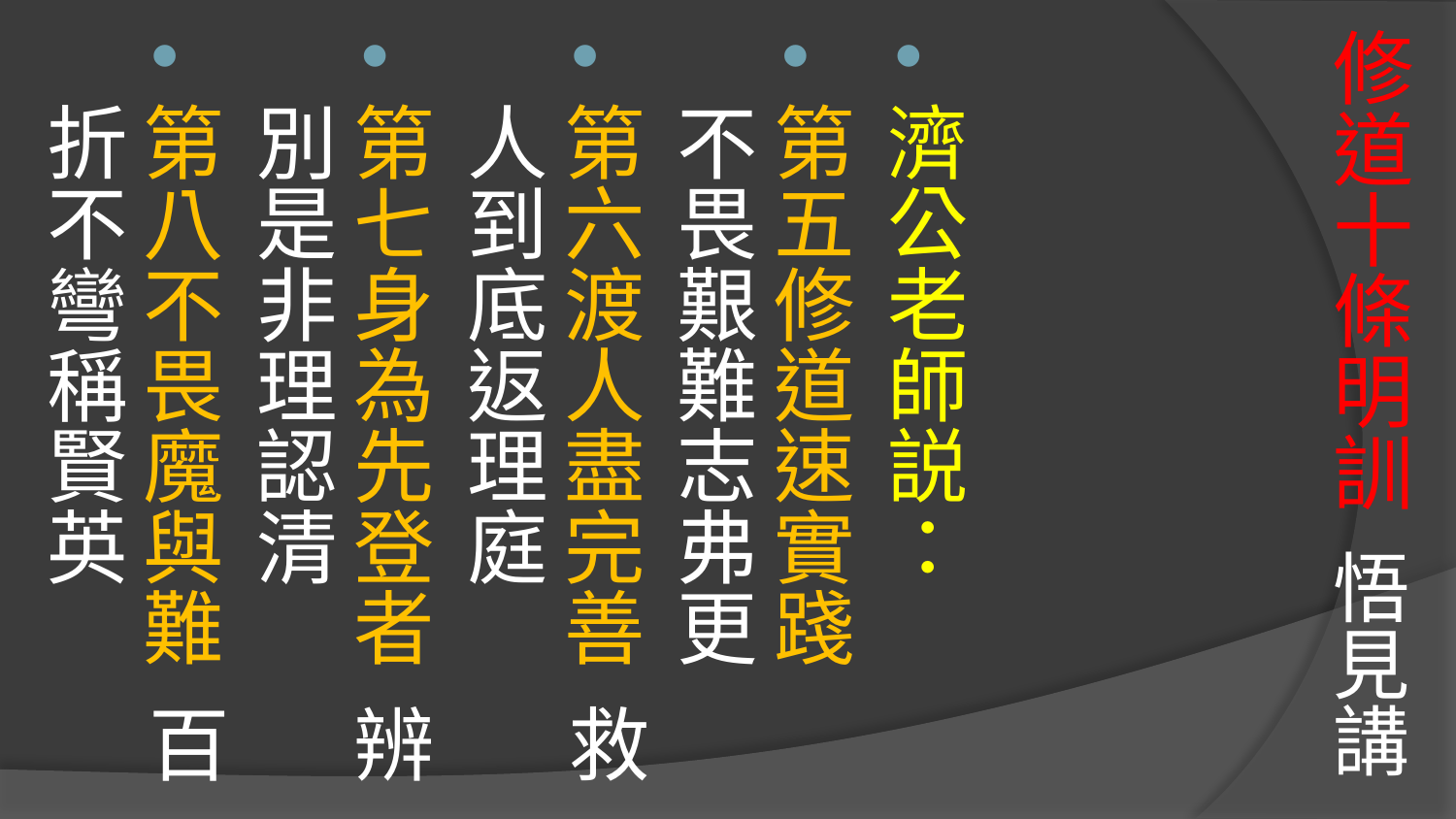

# 修道十條明訓  悟見講
濟公老師説：
第五修道速實踐    不畏艱難志弗更
第六渡人盡完善  救人到底返理庭
第七身為先登者  辨別是非理認清
第八不畏魔與難  百折不彎稱賢英